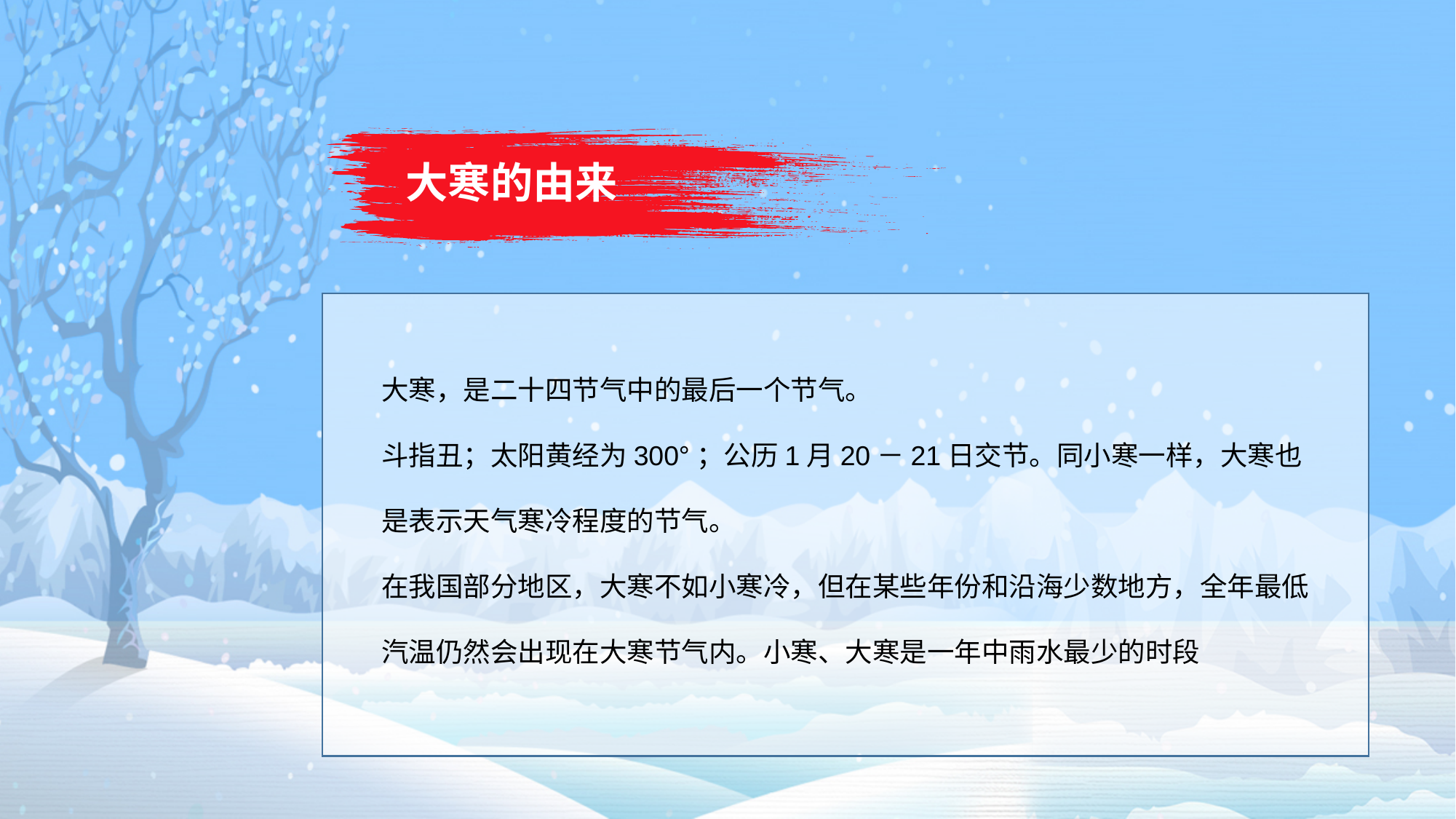

大寒的由来

大寒，是二十四节气中的最后一个节气。
斗指丑；太阳黄经为300°；公历1月20－21日交节。同小寒一样，大寒也是表示天气寒冷程度的节气。
在我国部分地区，大寒不如小寒冷，但在某些年份和沿海少数地方，全年最低汽温仍然会出现在大寒节气内。小寒、大寒是一年中雨水最少的时段